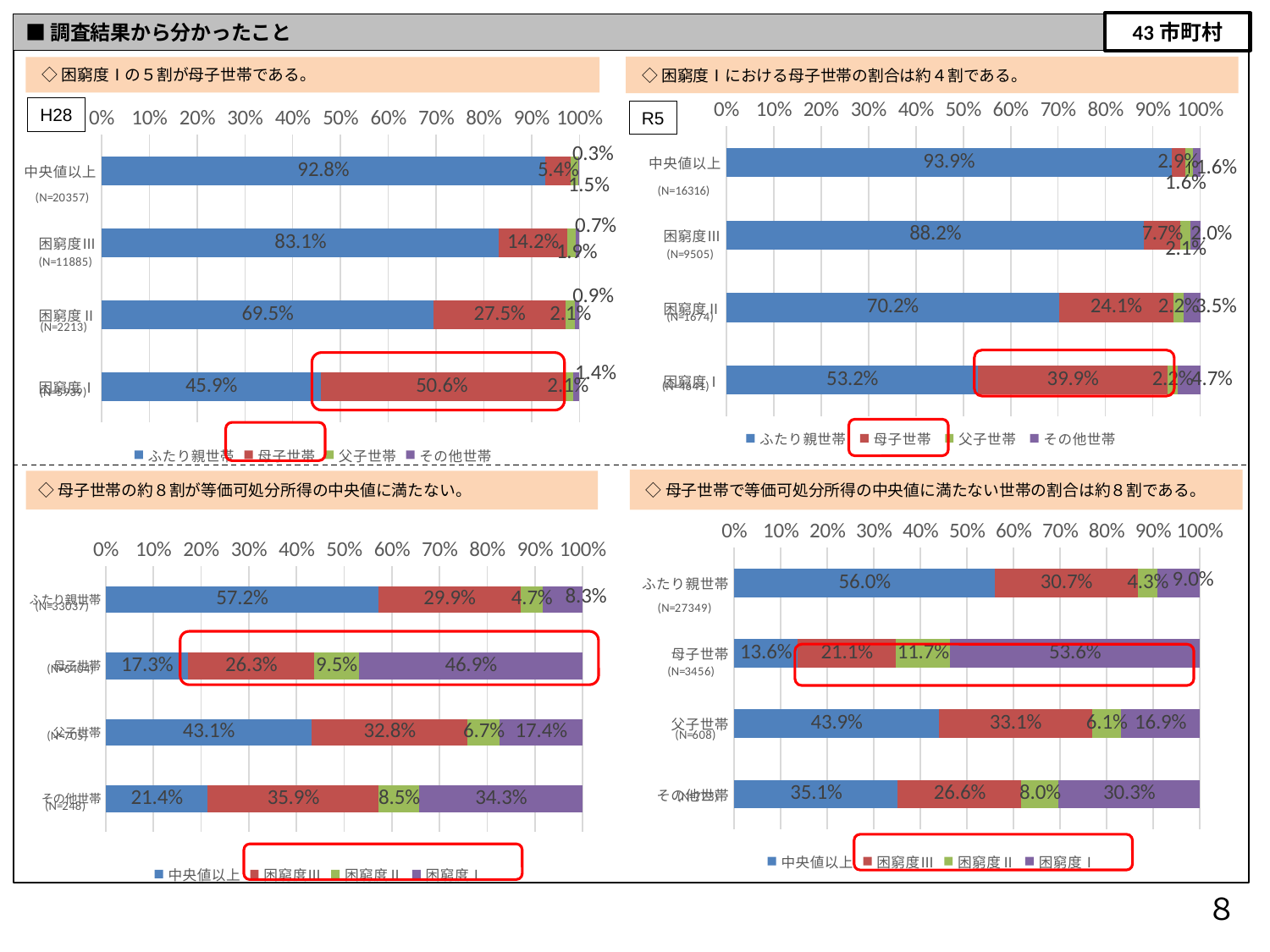

43市町村
■調査結果から分かったこと

 ◇困窮度Ⅰにおける母子世帯の割合は約４割である。
 ◇困窮度Ⅰの５割が母子世帯である。

### Chart

| Category | ふたり親世帯 | 母子世帯 | 父子世帯 | その他世帯 |
|---|---|---|---|---|
| 中央値以上 | 0.9392007845060064 | 0.028867369453297376 | 0.016364304976709976 | 0.015567541063986272 |
| 困窮度Ⅲ | 0.8819568648079958 | 0.0766964755391899 | 0.021146764860599684 | 0.020199894792214623 |
| 困窮度Ⅱ | 0.7019115890083633 | 0.24133811230585425 | 0.022102747909199524 | 0.03464755077658303 |
| 困窮度Ⅰ | 0.5315664727429433 | 0.3990519284636932 | 0.022193492781728077 | 0.04718810601163542 |

H28
R5

### Chart

| Category | ふたり親世帯 | 母子世帯 | 父子世帯 | その他世帯 |
|---|---|---|---|---|
| 中央値以上 | 0.928 | 0.054 | 0.015 | 0.003 |
| 困窮度Ⅲ | 0.831 | 0.142 | 0.019 | 0.007 |
| 困窮度Ⅱ | 0.695 | 0.275 | 0.021 | 0.009 |
| 困窮度Ⅰ | 0.459 | 0.506 | 0.021 | 0.014 |
(N=16316)

 ◇母子世帯で等価可処分所得の中央値に満たない世帯の割合は約８割である。
◇母子世帯の約８割が等価可処分所得の中央値に満たない。

### Chart

| Category | 中央値以上 | 困窮度Ⅲ | 困窮度Ⅱ | 困窮度Ⅰ |
|---|---|---|---|---|
| ふたり親世帯 | 0.572 | 0.299 | 0.047 | 0.083 |
| 母子世帯 | 0.173 | 0.263 | 0.095 | 0.469 |
| 父子世帯 | 0.431 | 0.328 | 0.067 | 0.174 |
| その他世帯 | 0.214 | 0.359 | 0.085 | 0.343 |

### Chart

| Category | 中央値以上 | 困窮度Ⅲ | 困窮度Ⅱ | 困窮度Ⅰ |
|---|---|---|---|---|
| ふたり親世帯 | 0.5603129913342353 | 0.306519433982961 | 0.04296317964093751 | 0.09020439504186625 |
| 母子世帯 | 0.1362847222222222 | 0.2109375 | 0.11689814814814815 | 0.5358796296296297 |
| 父子世帯 | 0.43914473684210525 | 0.3305921052631579 | 0.06085526315789474 | 0.16940789473684212 |
| その他世帯 | 0.35131396957123096 | 0.26556016597510373 | 0.08022130013831259 | 0.3029045643153527 |

８